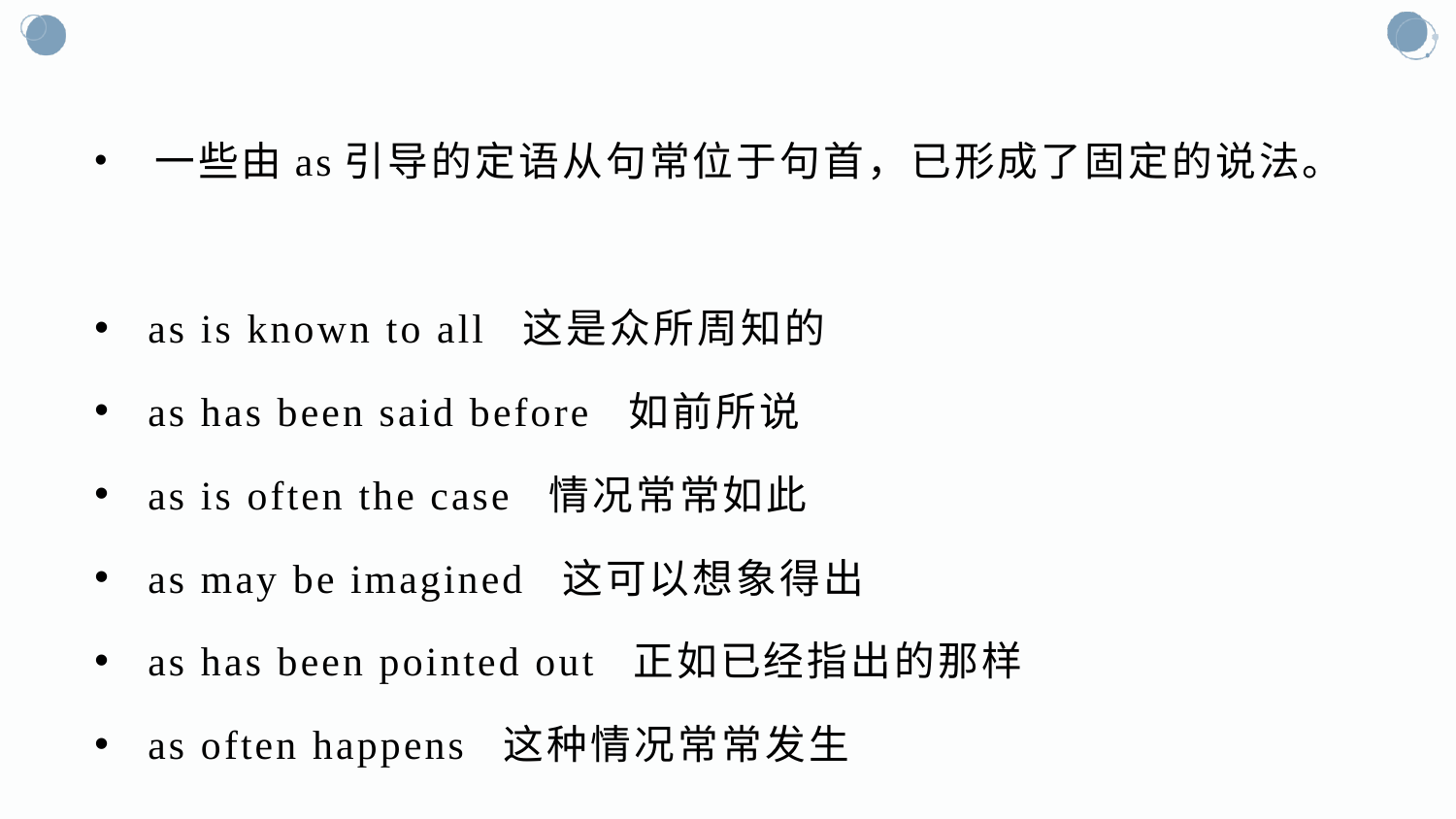

#
  一些由as引导的定语从句常位于句首，已形成了固定的说法。

  as is known to all  这是众所周知的
  as has been said before  如前所说
  as is often the case  情况常常如此
  as may be imagined  这可以想象得出
  as has been pointed out  正如已经指出的那样
  as often happens  这种情况常常发生